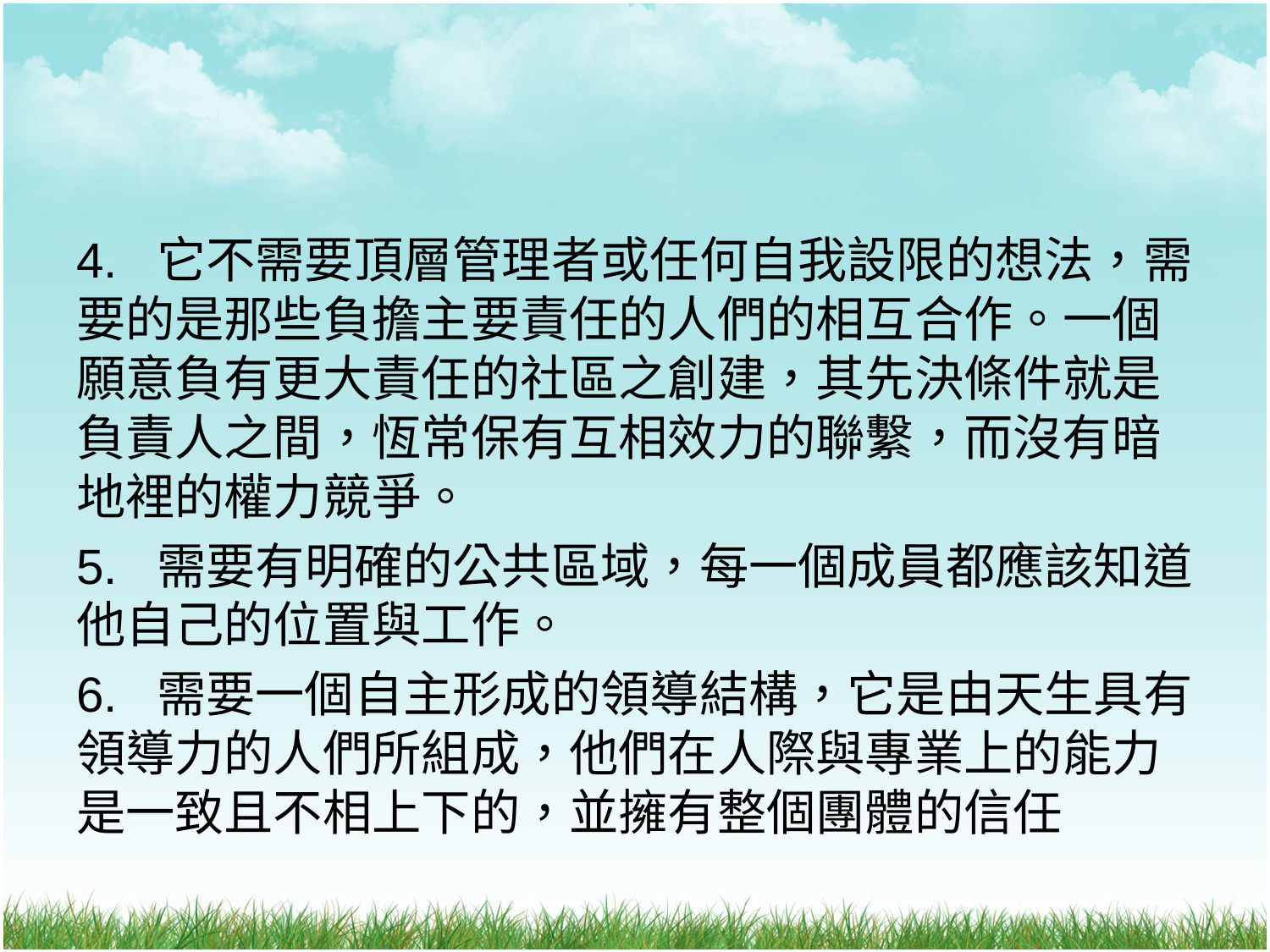

#
4.  它不需要頂層管理者或任何自我設限的想法，需要的是那些負擔主要責任的人們的相互合作。一個願意負有更大責任的社區之創建，其先決條件就是負責人之間，恆常保有互相效力的聯繫，而沒有暗地裡的權力競爭。
5.  需要有明確的公共區域，每一個成員都應該知道他自己的位置與工作。
6.  需要一個自主形成的領導結構，它是由天生具有領導力的人們所組成，他們在人際與專業上的能力是一致且不相上下的，並擁有整個團體的信任